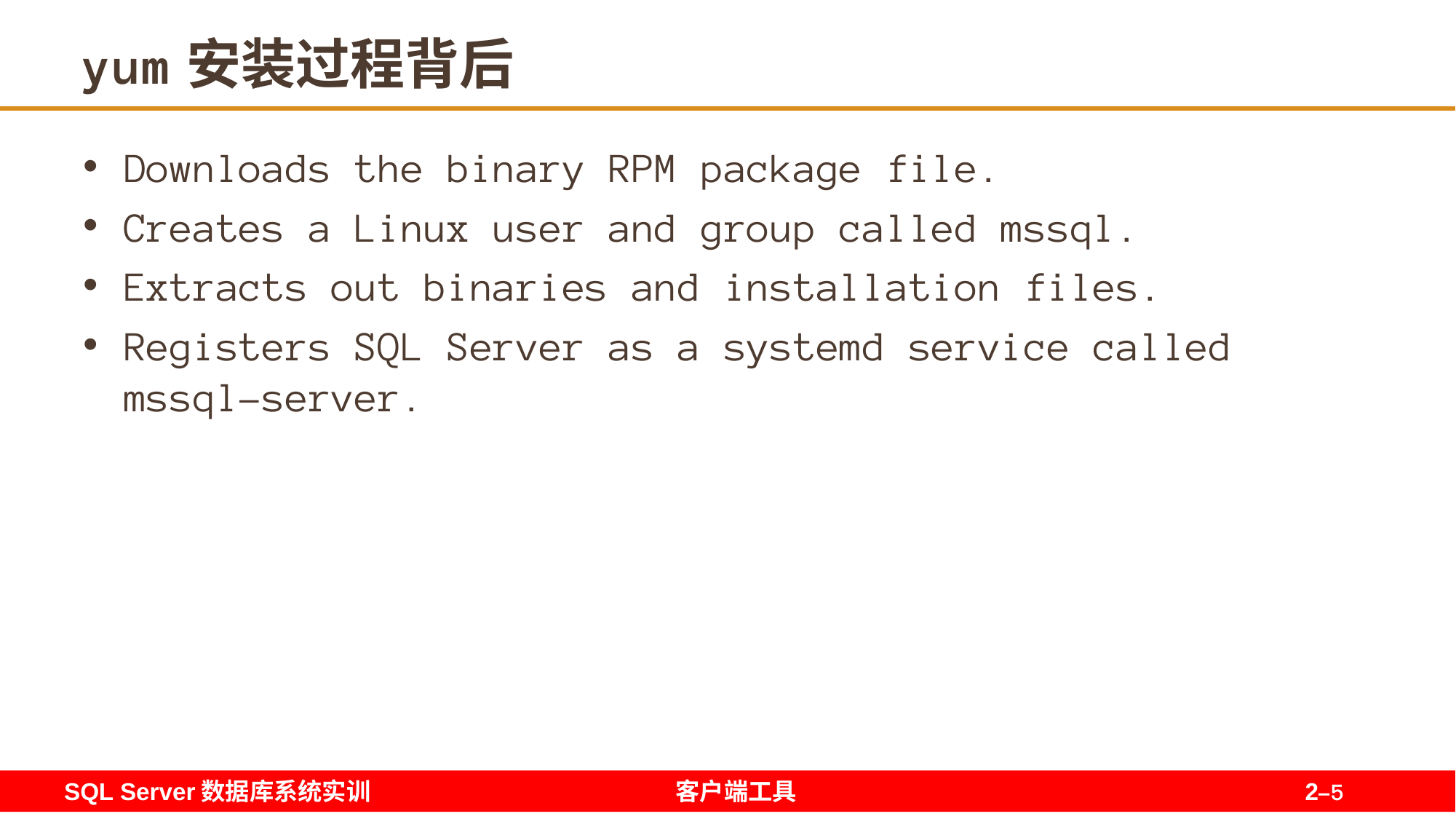

# yum安装过程背后
Downloads the binary RPM package file.
Creates a Linux user and group called mssql.
Extracts out binaries and installation files.
Registers SQL Server as a systemd service called mssql-server.